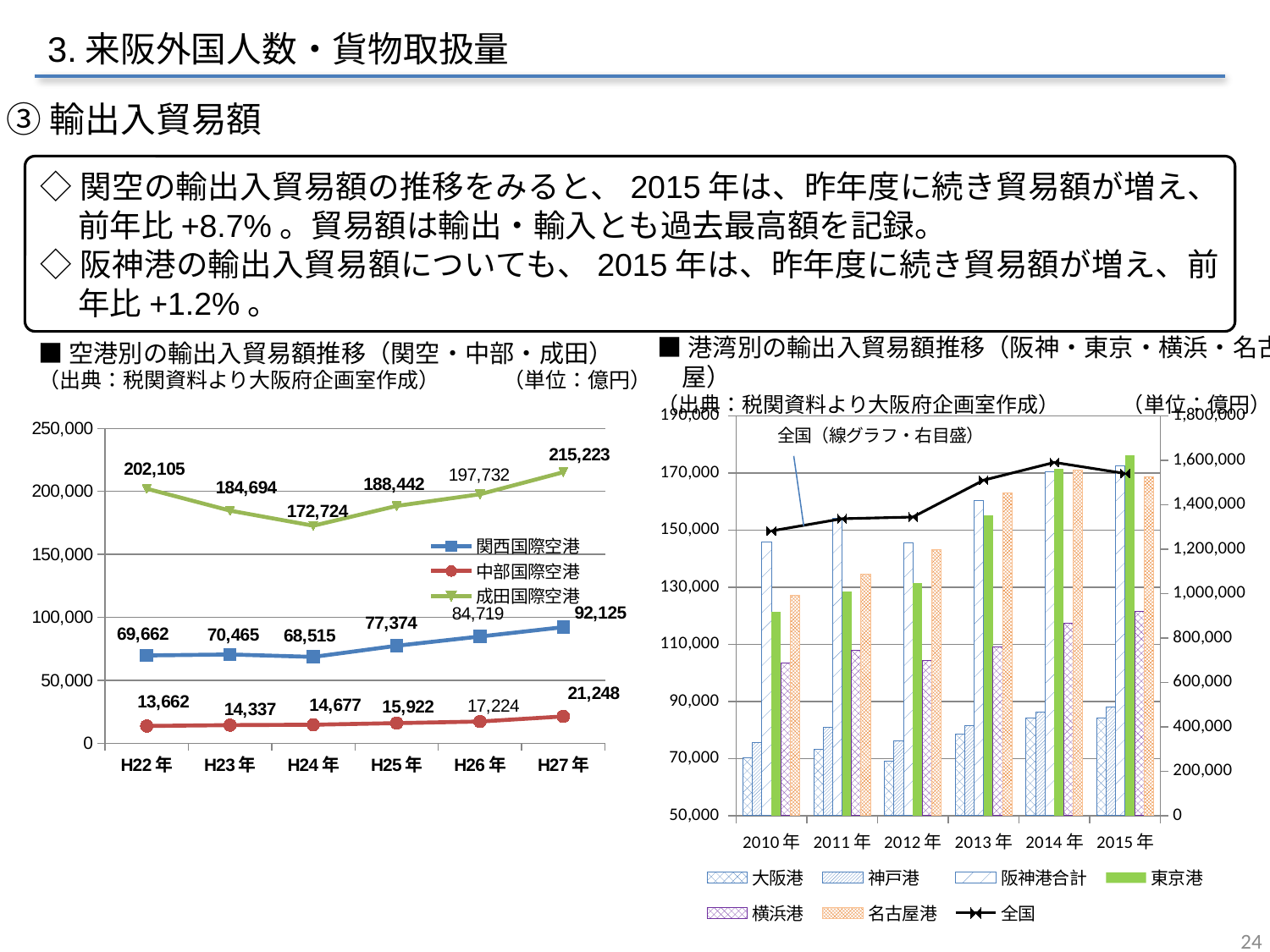

3.来阪外国人数・貨物取扱量
③輸出入貿易額
◇関空の輸出入貿易額の推移をみると、2015年は、昨年度に続き貿易額が増え、前年比+8.7%。貿易額は輸出・輸入とも過去最高額を記録。
◇阪神港の輸出入貿易額についても、2015年は、昨年度に続き貿易額が増え、前年比+1.2%。
■港湾別の輸出入貿易額推移（阪神・東京・横浜・名古屋）
（出典：税関資料より大阪府企画室作成）　　　（単位：億円）
■空港別の輸出入貿易額推移（関空・中部・成田）
（出典：税関資料より大阪府企画室作成）　　　（単位：億円）

### Chart

| Category | 大阪港 | 神戸港 | 阪神港合計 | 東京港 | 横浜港 | 名古屋港 | 全国 |
|---|---|---|---|---|---|---|---|
| 2010年 | 70182.71 | 75585.17348 | 145768.0638051201 | 121341.49315 | 103359.65972 | 127103.10532 | 1281645.84 |
| 2011年 | 73289.99 | 80802.38166 | 154092.4159341524 | 128486.98611 | 107839.20621000002 | 134479.03579 | 1336576.62 |
| 2012年 | 69200.39 | 76334.32113 | 145534.65532974678 | 131462.48043999998 | 104443.52771 | 143151.00737 | 1344362.04 |
| 2013年 | 78655.89 | 81639.84459 | 160295.8712294033 | 155129.46842 | 109216.56294999999 | 163103.27349 | 1510167.38 |
| 2014年 | 84101.79 | 86273.6964 | 170375.55563702725 | 171416.25015 | 117349.36657 | 170912.6737 | 1590021.41 |
| 2015年 | 84211.51 | 88170.35553999999 | 172381.86684460955 | 176118.85442 | 121539.47748 | 168705.64212 | 1540194.65 |

### Chart

| Category | 関西国際空港 | 中部国際空港 | 成田国際空港 |
|---|---|---|---|
| H22年 | 69662.0 | 13662.0 | 202105.0 |
| H23年 | 70465.0 | 14337.0 | 184694.0 |
| H24年 | 68515.0 | 14677.0 | 172724.0 |
| H25年 | 77374.0 | 15922.0 | 188442.0 |
| H26年 | 84719.0 | 17219.0 | 197732.0 |
| H27年 | 92125.0 | 21248.0 | 215223.0 |
24